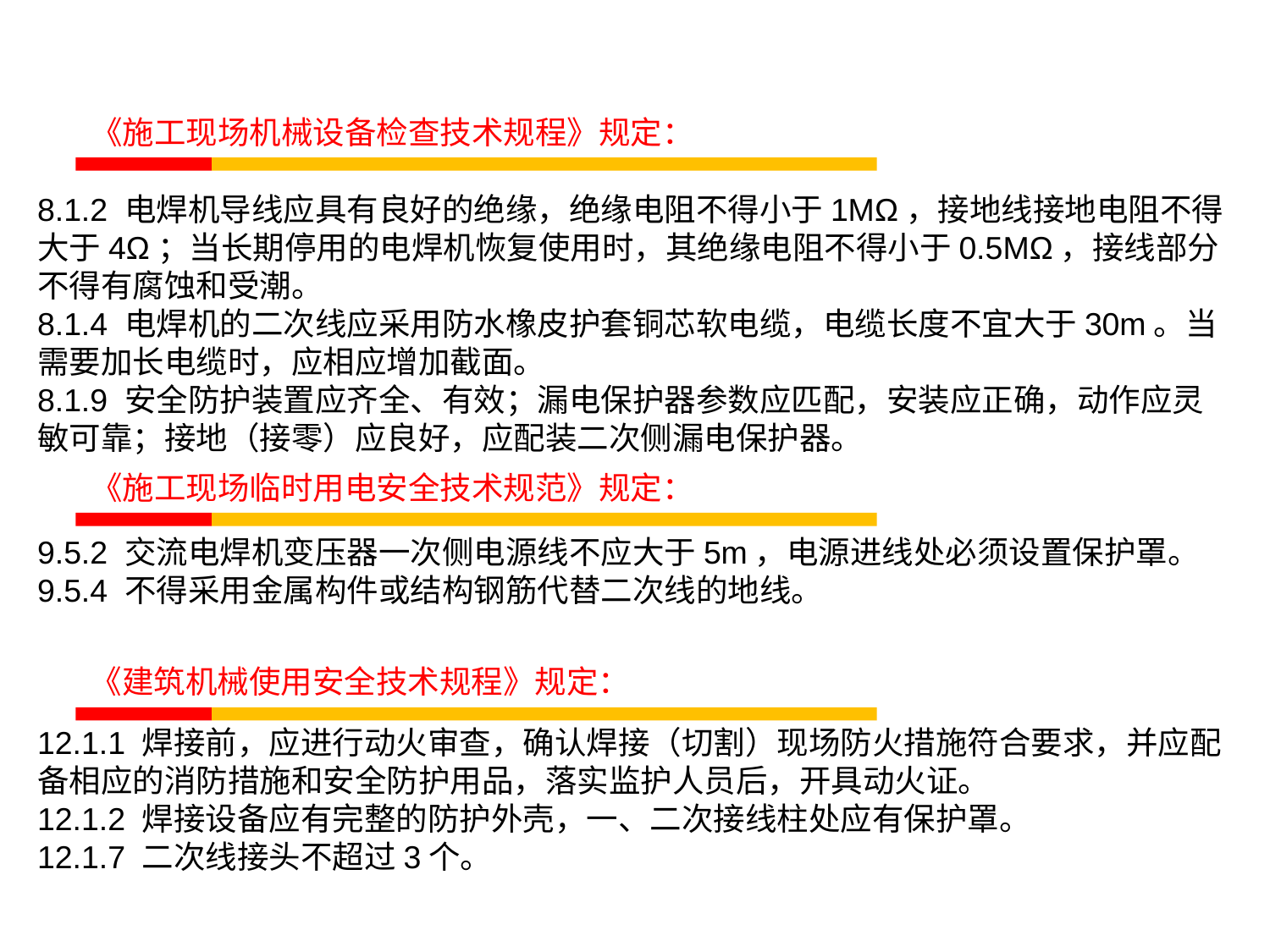

《施工现场机械设备检查技术规程》规定：

8.1.2 电焊机导线应具有良好的绝缘，绝缘电阻不得小于1MΩ，接地线接地电阻不得大于4Ω；当长期停用的电焊机恢复使用时，其绝缘电阻不得小于0.5MΩ，接线部分不得有腐蚀和受潮。
8.1.4 电焊机的二次线应采用防水橡皮护套铜芯软电缆，电缆长度不宜大于30m。当需要加长电缆时，应相应增加截面。
8.1.9 安全防护装置应齐全、有效；漏电保护器参数应匹配，安装应正确，动作应灵敏可靠；接地（接零）应良好，应配装二次侧漏电保护器。

9.5.2 交流电焊机变压器一次侧电源线不应大于5m，电源进线处必须设置保护罩。
9.5.4 不得采用金属构件或结构钢筋代替二次线的地线。

12.1.1 焊接前，应进行动火审查，确认焊接（切割）现场防火措施符合要求，并应配备相应的消防措施和安全防护用品，落实监护人员后，开具动火证。
12.1.2 焊接设备应有完整的防护外壳，一、二次接线柱处应有保护罩。
12.1.7 二次线接头不超过3个。

《施工现场临时用电安全技术规范》规定：

《建筑机械使用安全技术规程》规定：